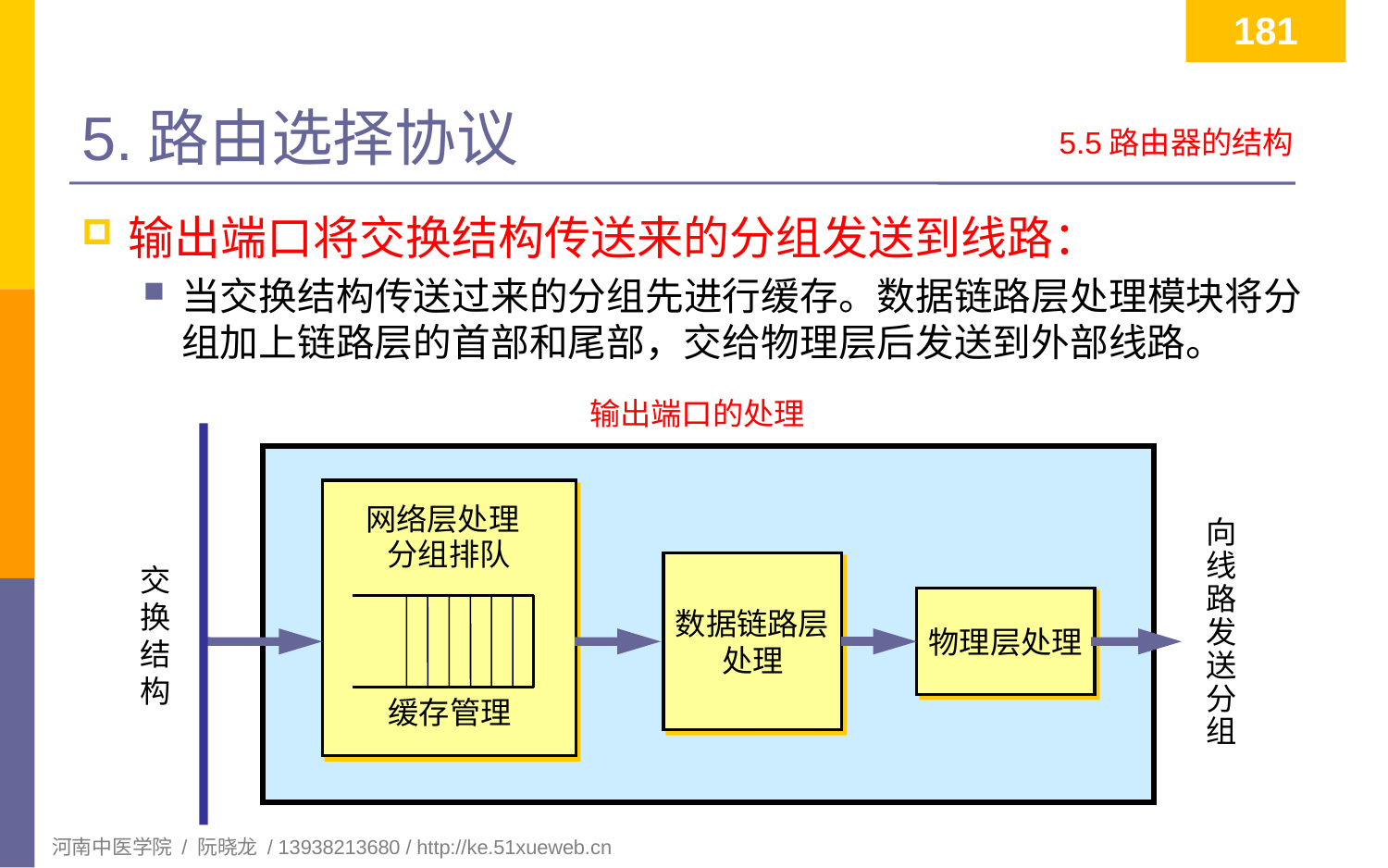

181
# 5.路由选择协议
5.5路由器的结构
输出端口将交换结构传送来的分组发送到线路：
当交换结构传送过来的分组先进行缓存。数据链路层处理模块将分组加上链路层的首部和尾部，交给物理层后发送到外部线路。
输出端口的处理

网络层处理
  分组排队
向
线
路
发
送
分
组
数据链路层
处理
交
换
结
构
物理层处理

缓存管理